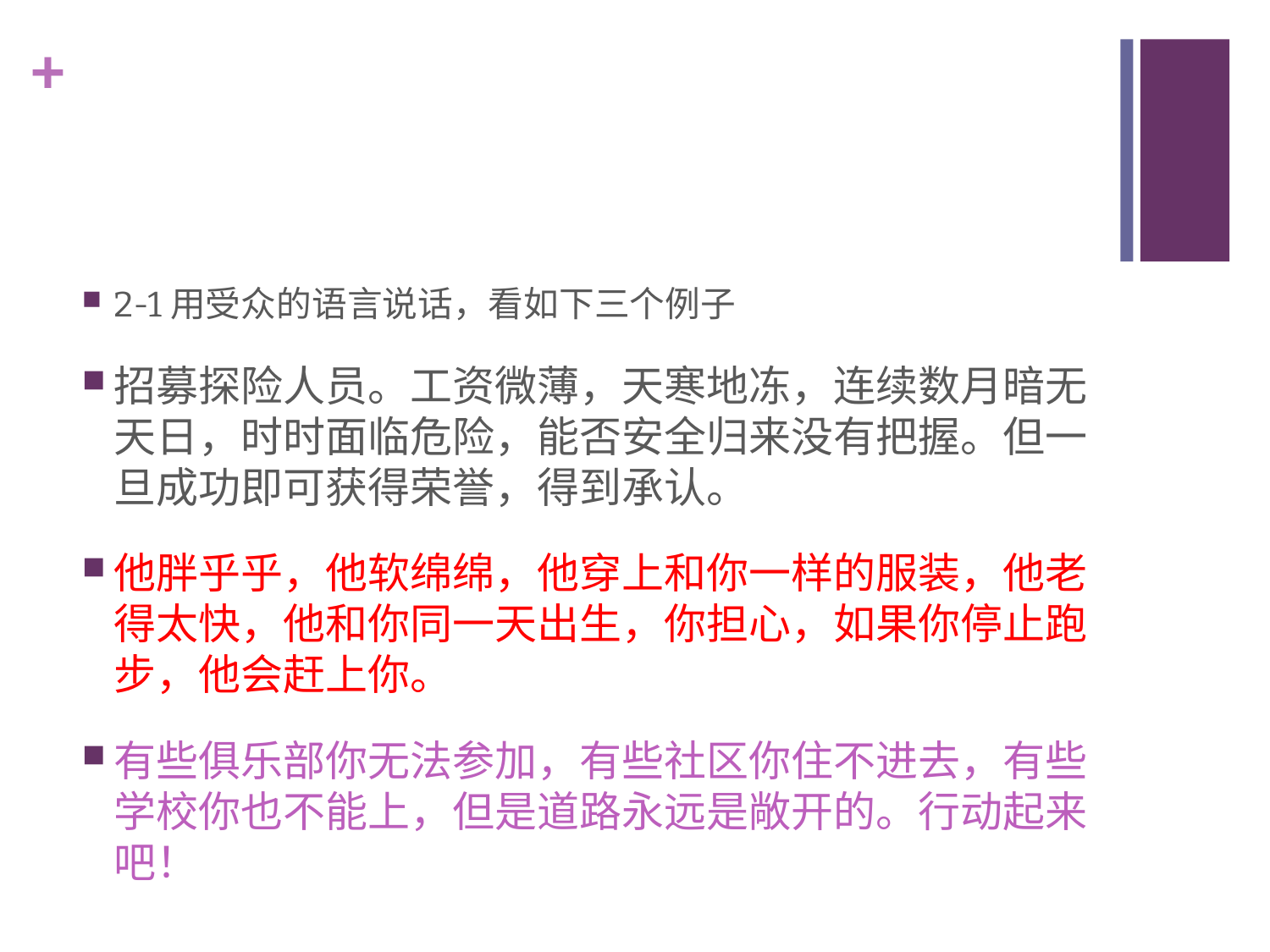

#
2-1用受众的语言说话，看如下三个例子
招募探险人员。工资微薄，天寒地冻，连续数月暗无天日，时时面临危险，能否安全归来没有把握。但一旦成功即可获得荣誉，得到承认。
他胖乎乎，他软绵绵，他穿上和你一样的服装，他老得太快，他和你同一天出生，你担心，如果你停止跑步，他会赶上你。
有些俱乐部你无法参加，有些社区你住不进去，有些学校你也不能上，但是道路永远是敞开的。行动起来吧！